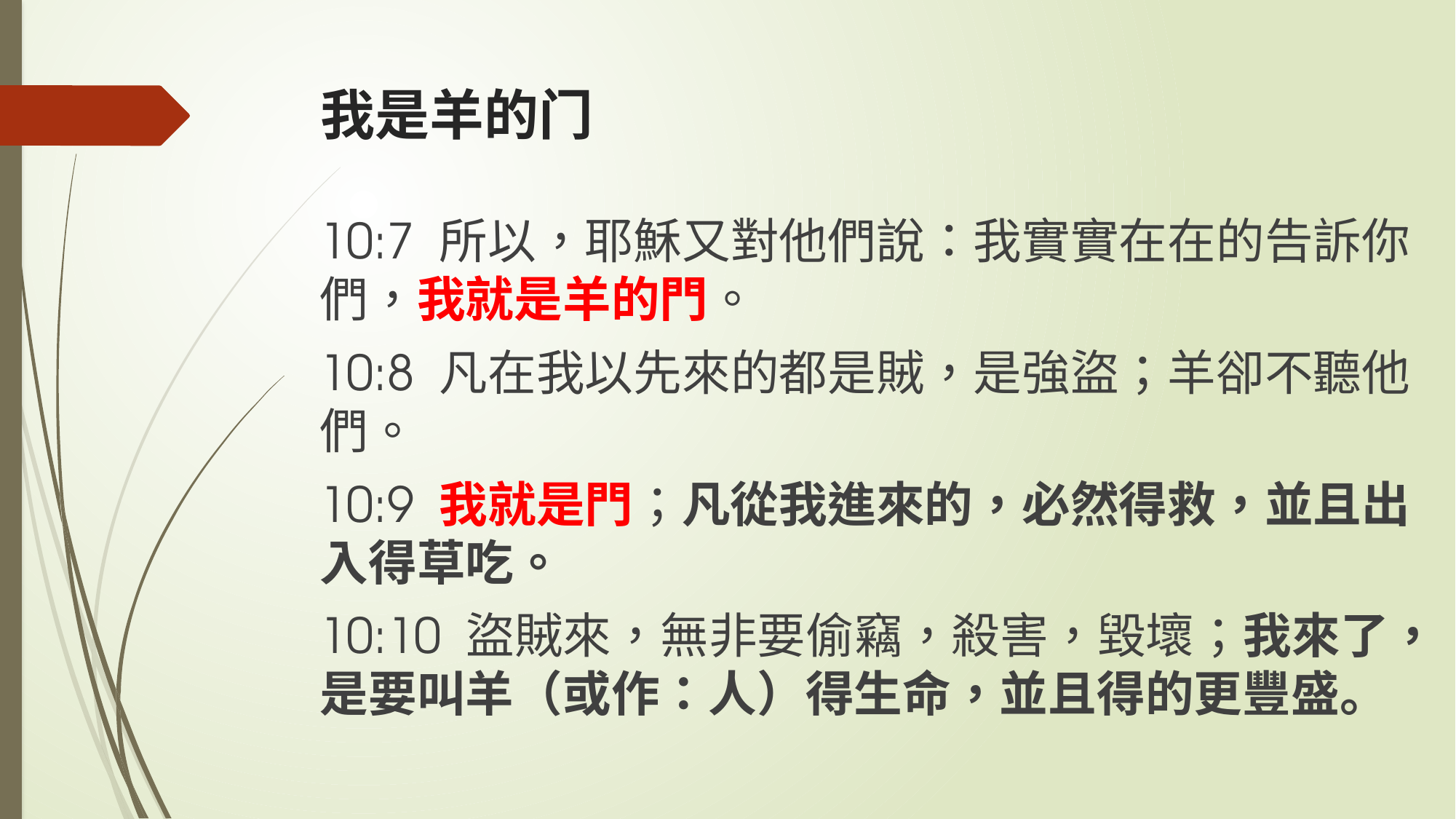

# 我是羊的门
10:7 所以，耶穌又對他們說：我實實在在的告訴你們，我就是羊的門。
10:8 凡在我以先來的都是賊，是強盜；羊卻不聽他們。
10:9 我就是門；凡從我進來的，必然得救，並且出入得草吃。
10:10 盜賊來，無非要偷竊，殺害，毀壞；我來了，是要叫羊（或作：人）得生命，並且得的更豐盛。